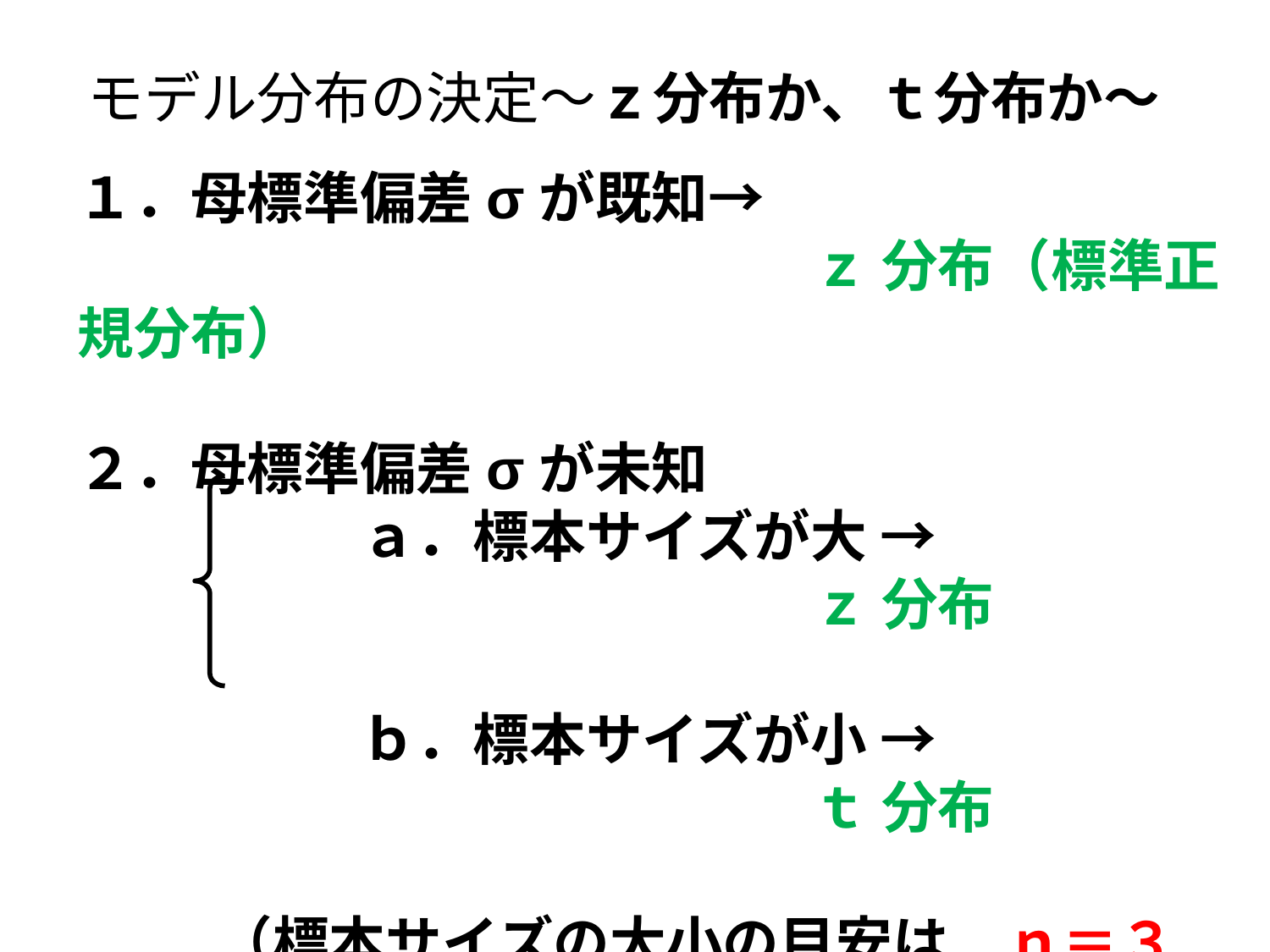

# モデル分布の決定～ｚ分布か、ｔ分布か～
１．母標準偏差σが既知→
　　　　　　　　　　　　　ｚ 分布（標準正規分布）

２．母標準偏差σが未知
　　　　　ａ．標本サイズが大 →
　　　　　　　　　　　　　ｚ 分布

　　　　　ｂ．標本サイズが小 →
　　　　　　　　　　　　　ｔ 分布

　　  （標本サイズの大小の目安は　ｎ＝３０）